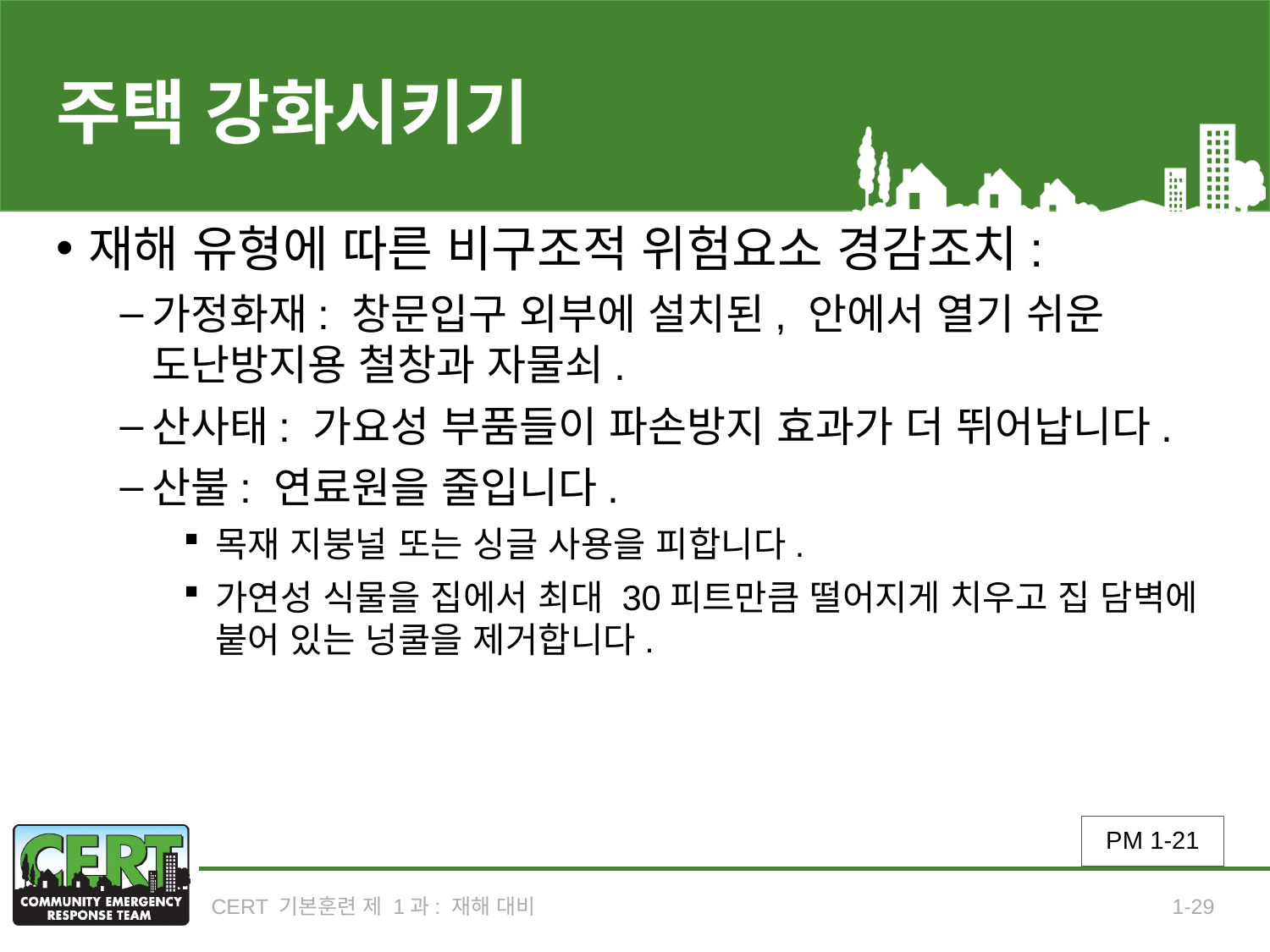

# 주택 강화시키기
재해 유형에 따른 비구조적 위험요소 경감조치:
가정화재: 창문입구 외부에 설치된, 안에서 열기 쉬운 도난방지용 철창과 자물쇠.
산사태: 가요성 부품들이 파손방지 효과가 더 뛰어납니다.
산불: 연료원을 줄입니다.
목재 지붕널 또는 싱글 사용을 피합니다.
가연성 식물을 집에서 최대 30피트만큼 떨어지게 치우고 집 담벽에 붙어 있는 넝쿨을 제거합니다.

PM 1-21
CERT 기본훈련 제 1과: 재해 대비
1-29